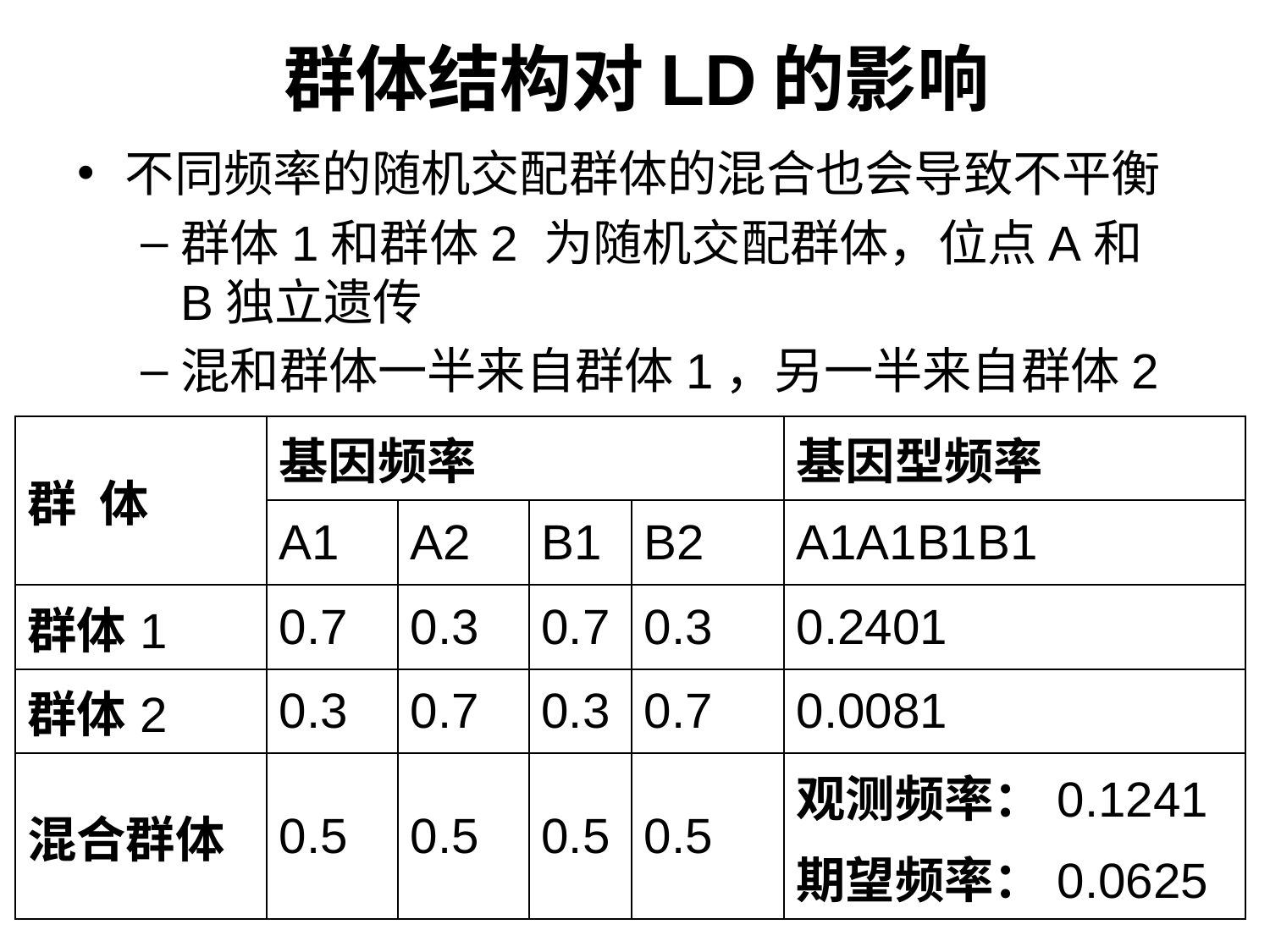

# 群体结构对LD的影响
不同频率的随机交配群体的混合也会导致不平衡
群体1和群体2 为随机交配群体，位点A和B独立遗传
混和群体一半来自群体1，另一半来自群体2
| 群 体 | 基因频率 |  |  |  | 基因型频率 |
| --- | --- | --- | --- | --- | --- |
|  | A1 | A2 | B1 | B2 | A1A1B1B1 |
| 群体1 | 0.7 | 0.3 | 0.7 | 0.3 | 0.2401 |
| 群体2 | 0.3 | 0.7 | 0.3 | 0.7 | 0.0081 |
| 混合群体 | 0.5 | 0.5 | 0.5 | 0.5 | 观测频率：0.1241 期望频率：0.0625 |